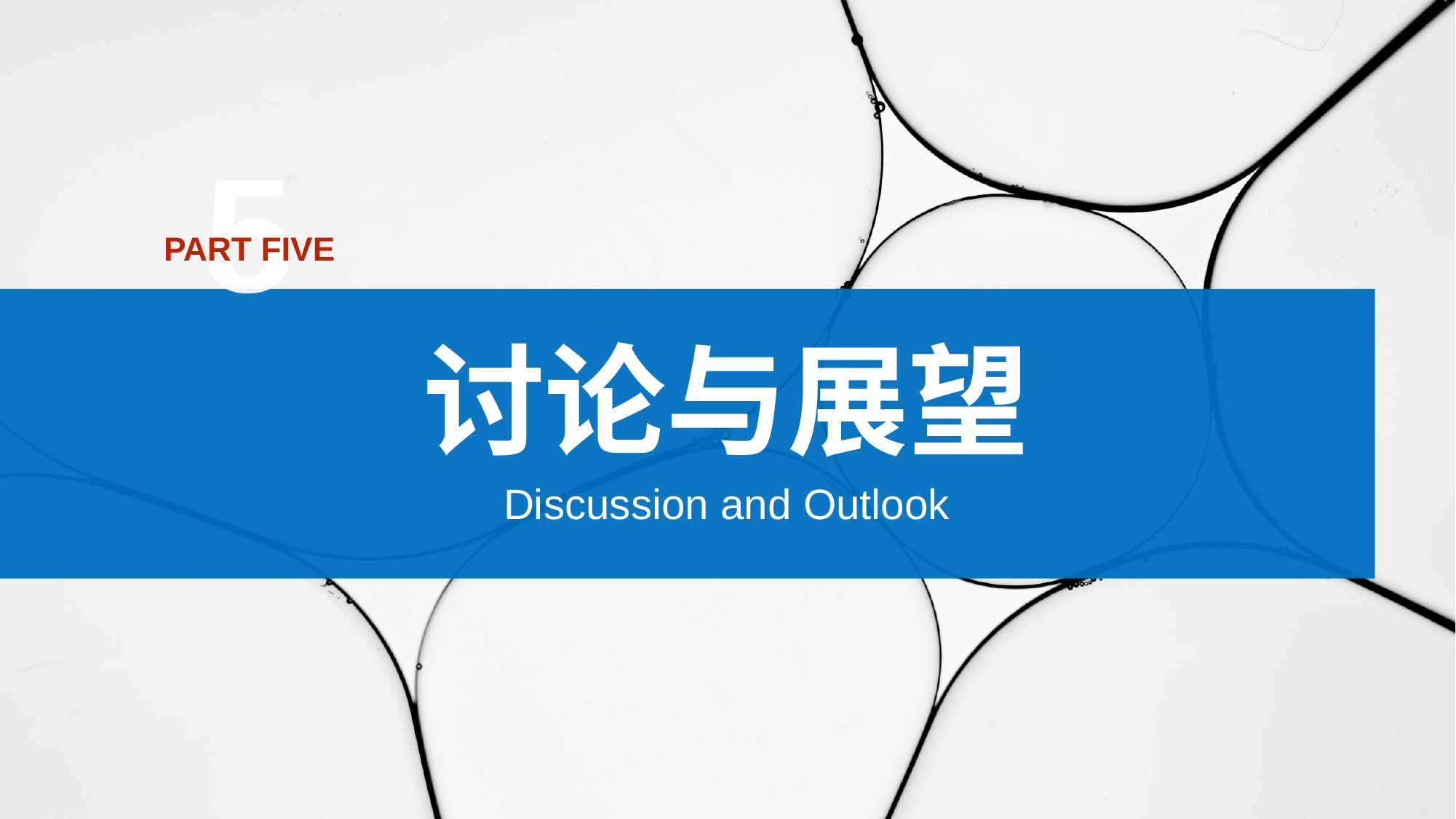

5
PART FIVE
讨论与展望
Discussion and Outlook